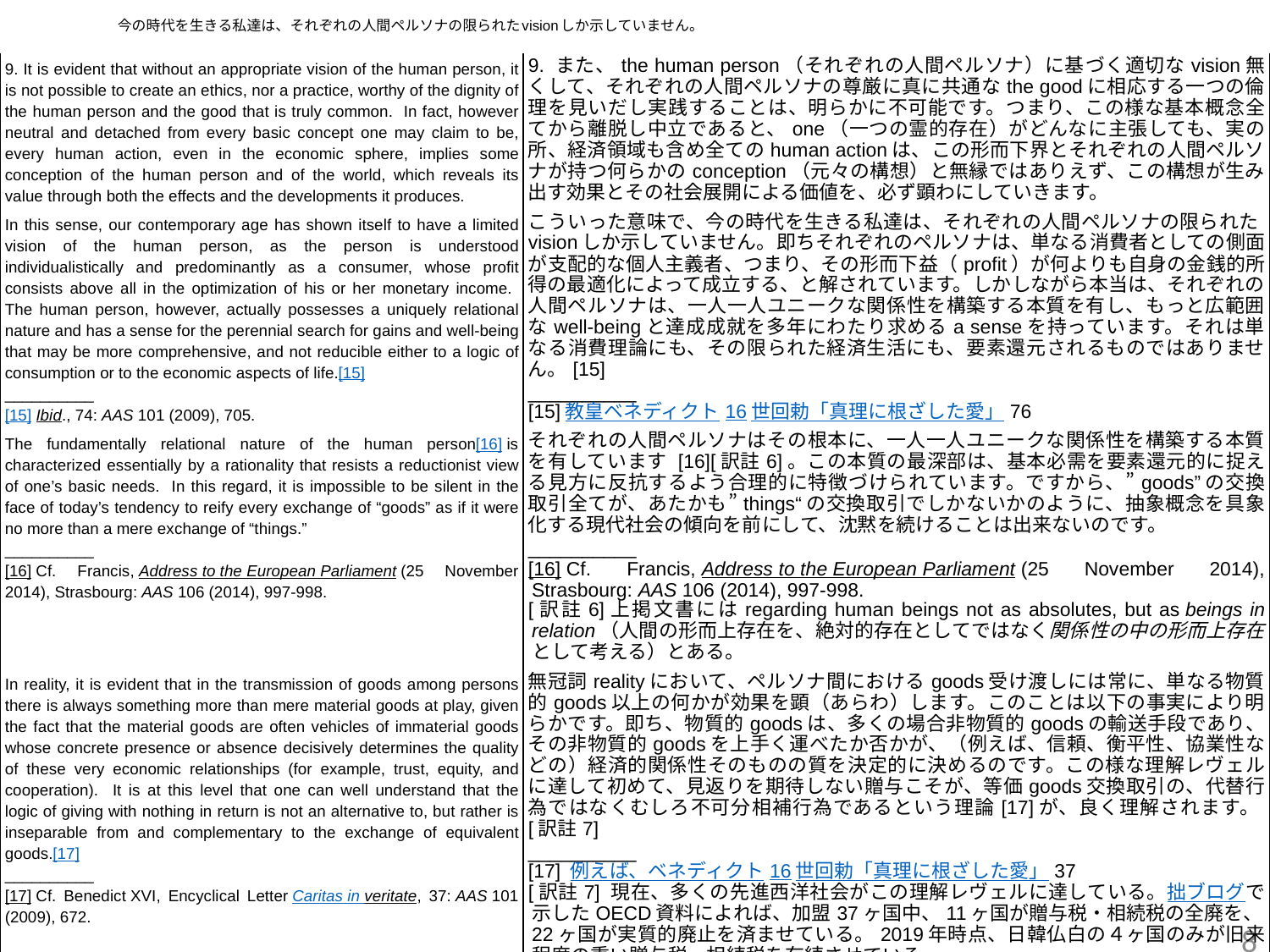

# 今の時代を生きる私達は、それぞれの人間ペルソナの限られたvisionしか示していません。
| 9. It is evident that without an appropriate vision of the human person, it is not possible to create an ethics, nor a practice, worthy of the dignity of the human person and the good that is truly common. In fact, however neutral and detached from every basic concept one may claim to be, every human action, even in the economic sphere, implies some conception of the human person and of the world, which reveals its value through both the effects and the developments it produces. | 9. また、the human person（それぞれの人間ペルソナ）に基づく適切なvision無くして、それぞれの人間ペルソナの尊厳に真に共通なthe goodに相応する一つの倫理を見いだし実践することは、明らかに不可能です。つまり、この様な基本概念全てから離脱し中立であると、one（一つの霊的存在）がどんなに主張しても、実の所、経済領域も含め全てのhuman actionは、この形而下界とそれぞれの人間ペルソナが持つ何らかのconception（元々の構想）と無縁ではありえず、この構想が生み出す効果とその社会展開による価値を、必ず顕わにしていきます。 |
| --- | --- |
| In this sense, our contemporary age has shown itself to have a limited vision of the human person, as the person is understood individualistically and predominantly as a consumer, whose profit consists above all in the optimization of his or her monetary income. The human person, however, actually possesses a uniquely relational nature and has a sense for the perennial search for gains and well-being that may be more comprehensive, and not reducible either to a logic of consumption or to the economic aspects of life.[15]   \_\_\_\_\_\_\_\_\_\_ [15] Ibid., 74: AAS 101 (2009), 705. | こういった意味で、今の時代を生きる私達は、それぞれの人間ペルソナの限られたvisionしか示していません。即ちそれぞれのペルソナは、単なる消費者としての側面が支配的な個人主義者、つまり、その形而下益（profit）が何よりも自身の金銭的所得の最適化によって成立する、と解されています。しかしながら本当は、それぞれの人間ペルソナは、一人一人ユニークな関係性を構築する本質を有し、もっと広範囲なwell-beingと達成成就を多年にわたり求めるa senseを持っています。それは単なる消費理論にも、その限られた経済生活にも、要素還元されるものではありません。[15] \_\_\_\_\_\_\_\_\_\_ [15]教皇ベネディクト16世回勅「真理に根ざした愛」76 |
| The fundamentally relational nature of the human person[16] is characterized essentially by a rationality that resists a reductionist view of one’s basic needs. In this regard, it is impossible to be silent in the face of today’s tendency to reify every exchange of “goods” as if it were no more than a mere exchange of “things.” \_\_\_\_\_\_\_\_\_\_ [16] Cf. Francis, Address to the European Parliament (25 November 2014), Strasbourg: AAS 106 (2014), 997-998. | それぞれの人間ペルソナはその根本に、一人一人ユニークな関係性を構築する本質を有しています [16][訳註6]。この本質の最深部は、基本必需を要素還元的に捉える見方に反抗するよう合理的に特徴づけられています。ですから、”goods”の交換取引全てが、あたかも”things“の交換取引でしかないかのように、抽象概念を具象化する現代社会の傾向を前にして、沈黙を続けることは出来ないのです。 \_\_\_\_\_\_\_\_\_\_ [16] Cf. Francis, Address to the European Parliament (25 November 2014), Strasbourg: AAS 106 (2014), 997-998. [訳註6]上掲文書にはregarding human beings not as absolutes, but as beings in relation（人間の形而上存在を、絶対的存在としてではなく関係性の中の形而上存在として考える）とある。 |
| In reality, it is evident that in the transmission of goods among persons there is always something more than mere material goods at play, given the fact that the material goods are often vehicles of immaterial goods whose concrete presence or absence decisively determines the quality of these very economic relationships (for example, trust, equity, and cooperation). It is at this level that one can well understand that the logic of giving with nothing in return is not an alternative to, but rather is inseparable from and complementary to the exchange of equivalent goods.[17] \_\_\_\_\_\_\_\_\_\_ [17] Cf. Benedict XVI, Encyclical Letter Caritas in veritate, 37: AAS 101 (2009), 672. | 無冠詞realityにおいて、ペルソナ間におけるgoods受け渡しには常に、単なる物質的goods以上の何かが効果を顕（あらわ）します。このことは以下の事実により明らかです。即ち、物質的goodsは、多くの場合非物質的goodsの輸送手段であり、その非物質的goodsを上手く運べたか否かが、（例えば、信頼、衡平性、協業性などの）経済的関係性そのものの質を決定的に決めるのです。この様な理解レヴェルに達して初めて、見返りを期待しない贈与こそが、等価goods交換取引の、代替行為ではなくむしろ不可分相補行為であるという理論[17]が、良く理解されます。[訳註7] \_\_\_\_\_\_\_\_\_\_ [17] 例えば、ベネディクト16世回勅「真理に根ざした愛」37 [訳註7] 現在、多くの先進西洋社会がこの理解レヴェルに達している。拙ブログで示したOECD資料によれば、加盟37ヶ国中、11ヶ国が贈与税・相続税の全廃を、22ヶ国が実質的廃止を済ませている。2019年時点、日韓仏白の４ヶ国のみが旧来程度の重い贈与税・相続税を存続させている。 |
8